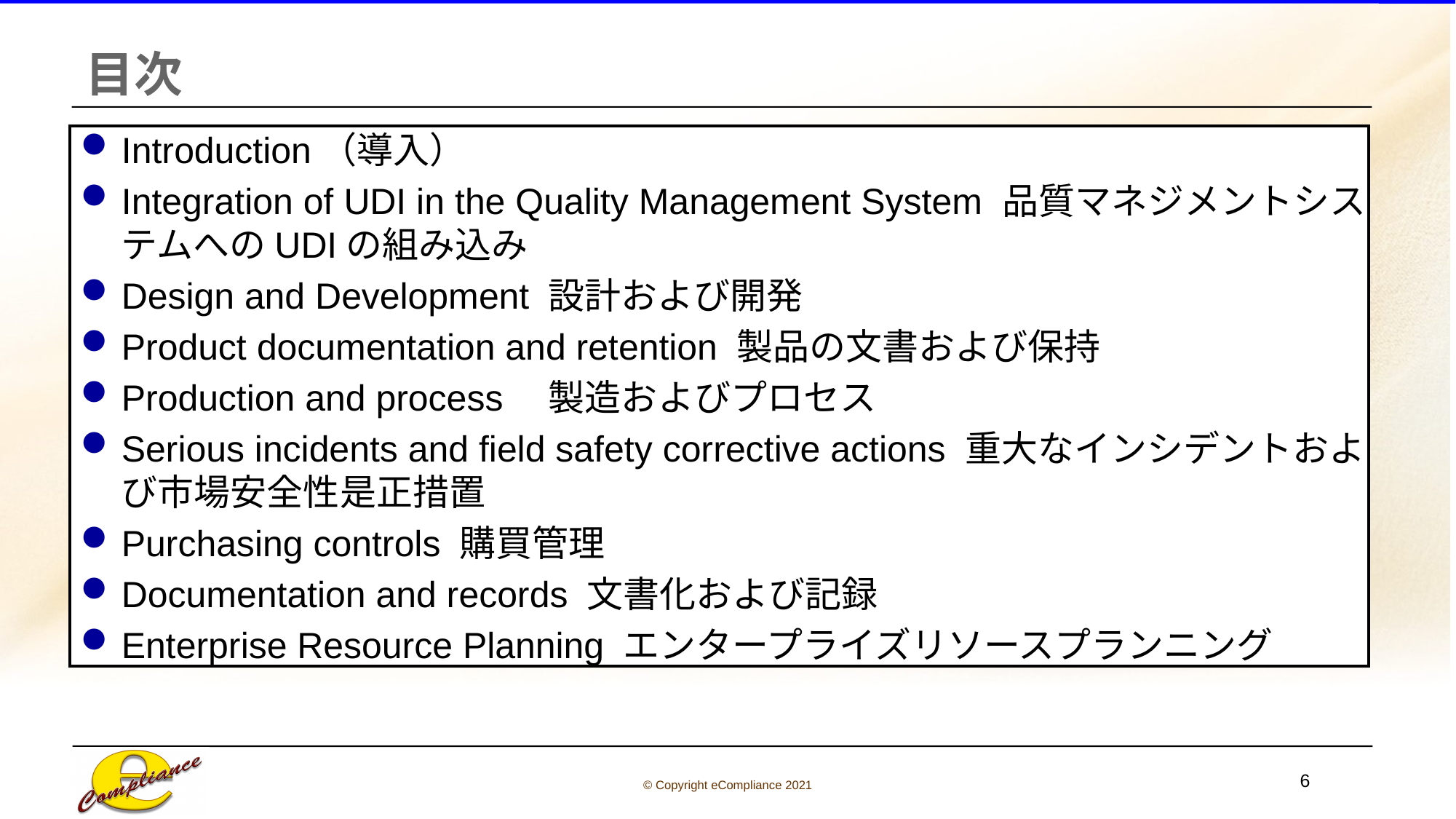

# 目次
Introduction（導入）
Integration of UDI in the Quality Management System 品質マネジメントシステムへのUDIの組み込み
Design and Development 設計および開発
Product documentation and retention 製品の文書および保持
Production and process　製造およびプロセス
Serious incidents and field safety corrective actions 重大なインシデントおよび市場安全性是正措置
Purchasing controls 購買管理
Documentation and records 文書化および記録
Enterprise Resource Planning エンタープライズリソースプランニング